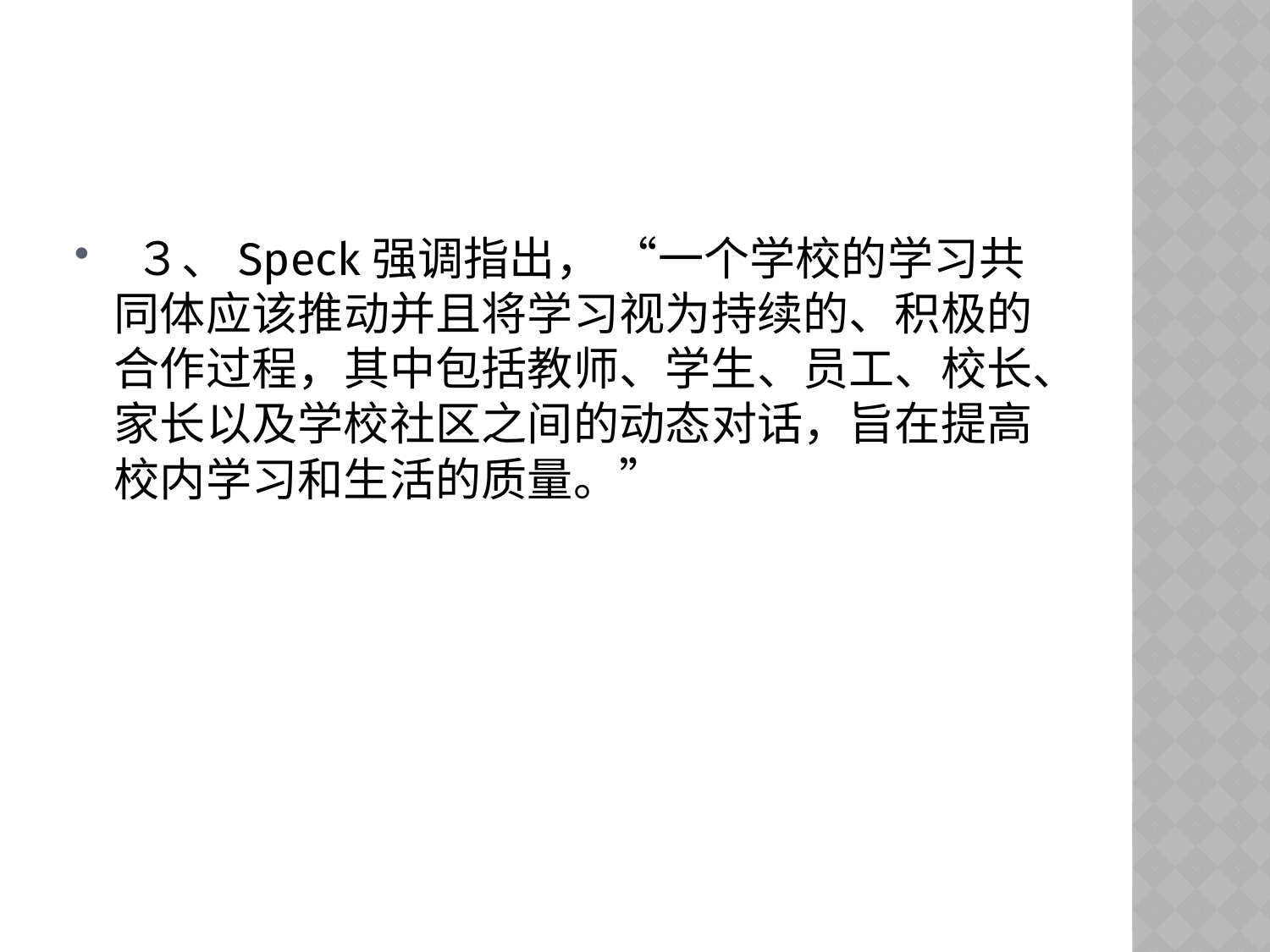

#
 ３、Speck强调指出， “一个学校的学习共同体应该推动并且将学习视为持续的、积极的合作过程，其中包括教师、学生、员工、校长、家长以及学校社区之间的动态对话，旨在提高校内学习和生活的质量。”